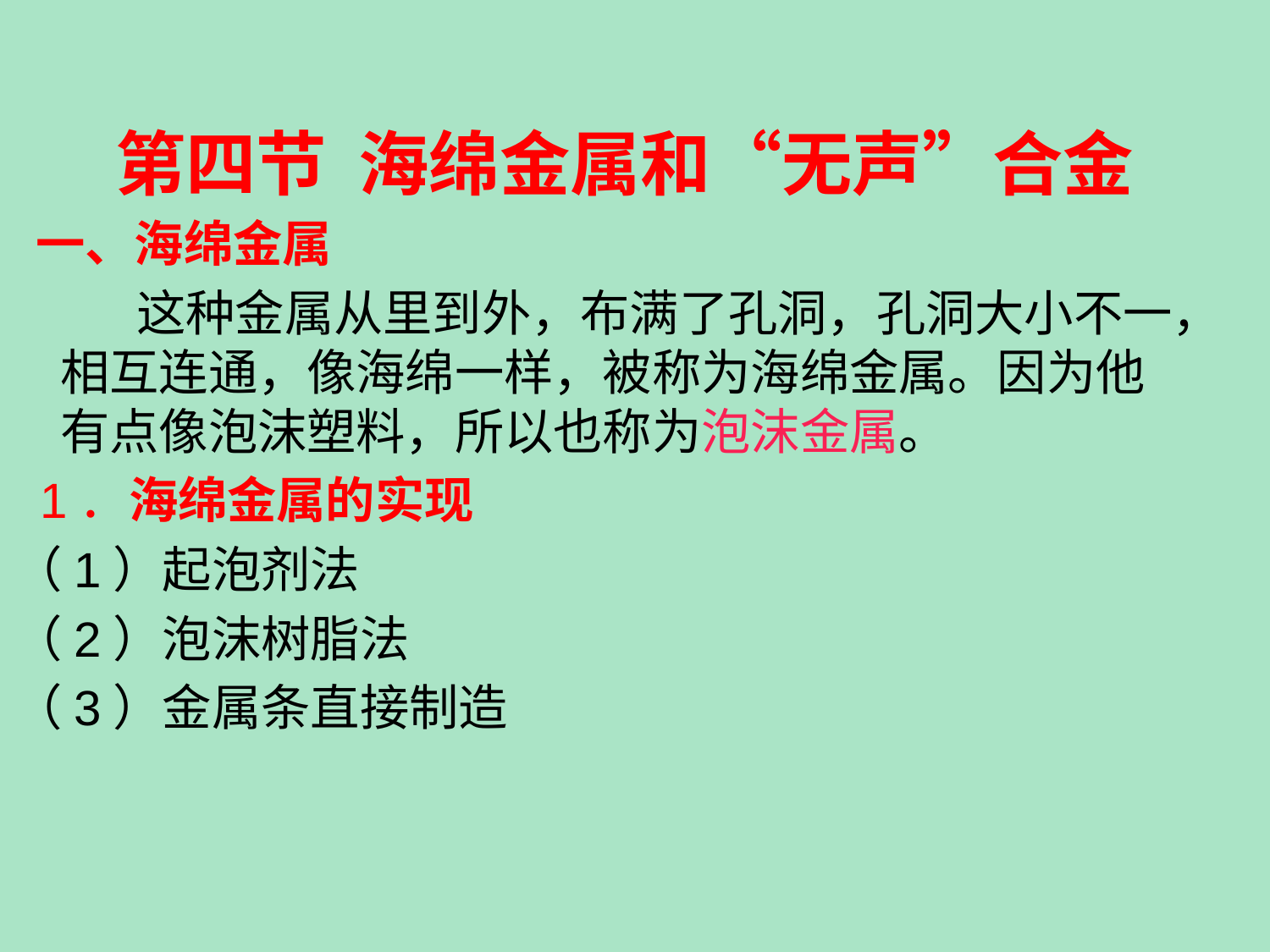

第四节  海绵金属和“无声”合金
 一、海绵金属
          这种金属从里到外，布满了孔洞，孔洞大小不一，相互连通，像海绵一样，被称为海绵金属。因为他有点像泡沫塑料，所以也称为泡沫金属。
  1．海绵金属的实现
（1）起泡剂法
（2）泡沫树脂法
（3）金属条直接制造